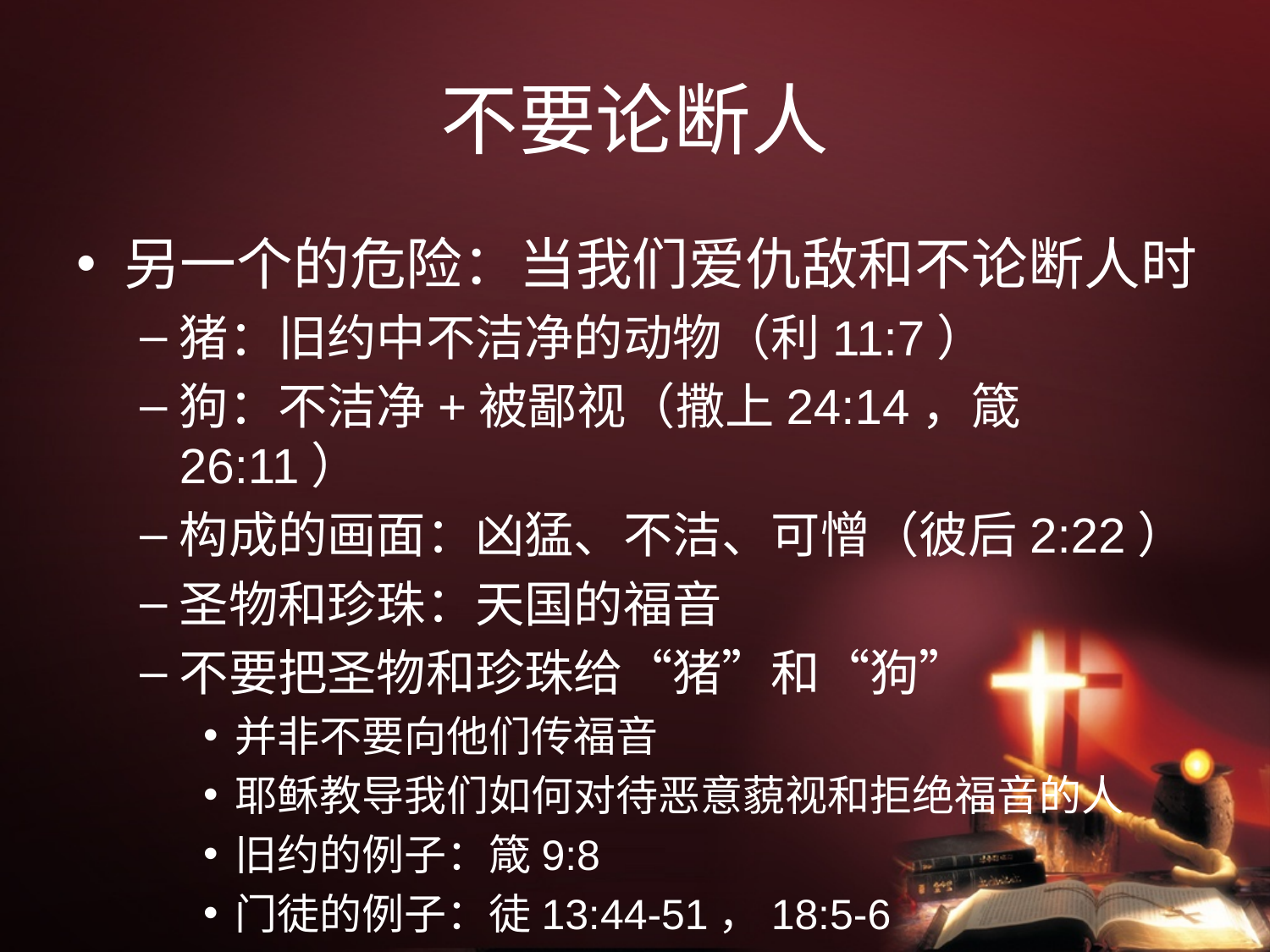

# 不要论断人
另一个的危险：当我们爱仇敌和不论断人时
猪：旧约中不洁净的动物（利11:7）
狗：不洁净+被鄙视（撒上24:14，箴26:11）
构成的画面：凶猛、不洁、可憎（彼后2:22）
圣物和珍珠：天国的福音
不要把圣物和珍珠给“猪”和“狗”
并非不要向他们传福音
耶稣教导我们如何对待恶意藐视和拒绝福音的人
旧约的例子：箴9:8
门徒的例子：徒13:44-51，18:5-6